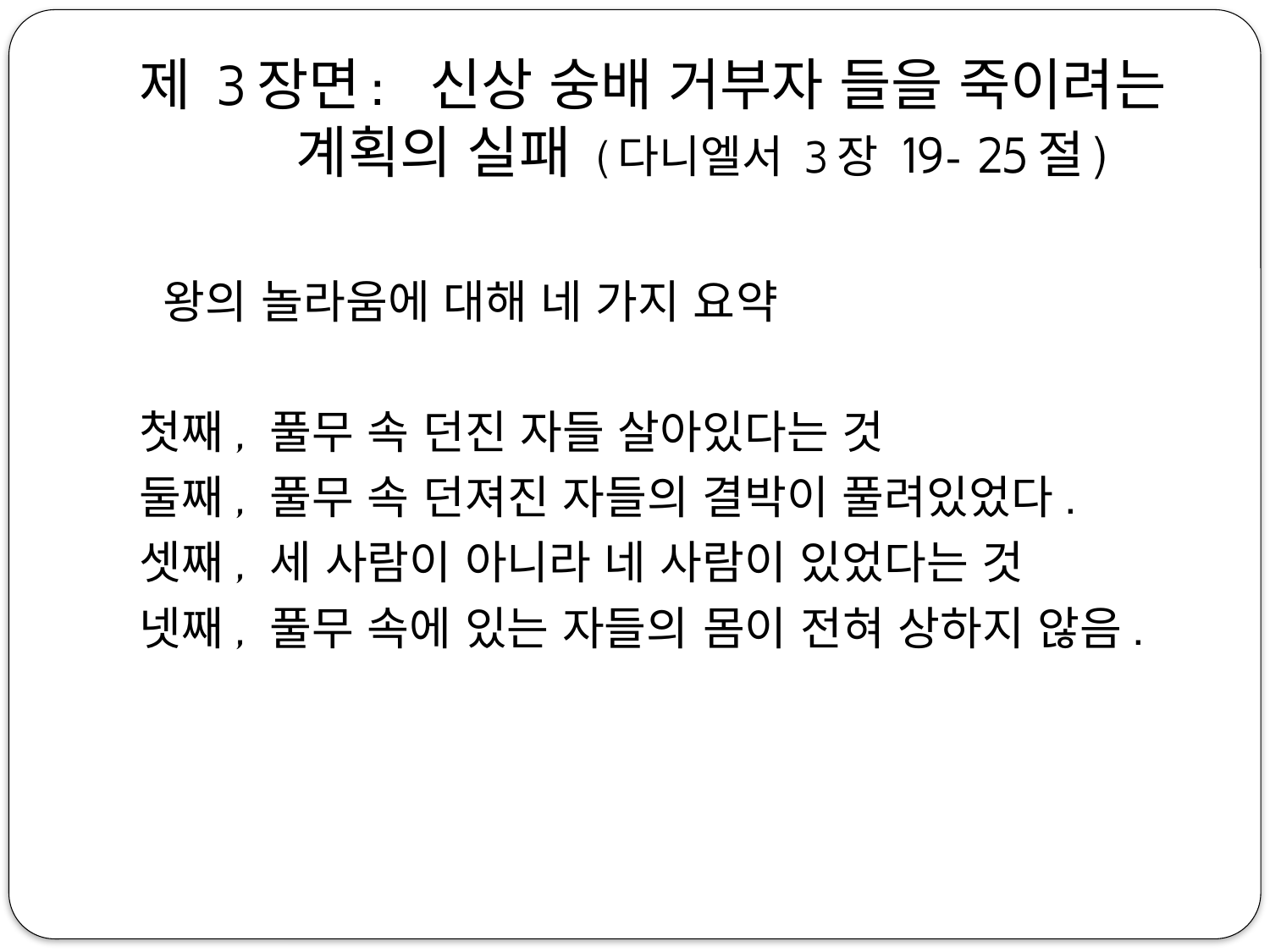

# 제 3장면:  신상 숭배 거부자 들을 죽이려는 계획의 실패 (다니엘서 3장 19- 25절)

 왕의 놀라움에 대해 네 가지 요약

첫째, 풀무 속 던진 자들 살아있다는 것
둘째, 풀무 속 던져진 자들의 결박이 풀려있었다.
셋째, 세 사람이 아니라 네 사람이 있었다는 것
넷째, 풀무 속에 있는 자들의 몸이 전혀 상하지 않음.